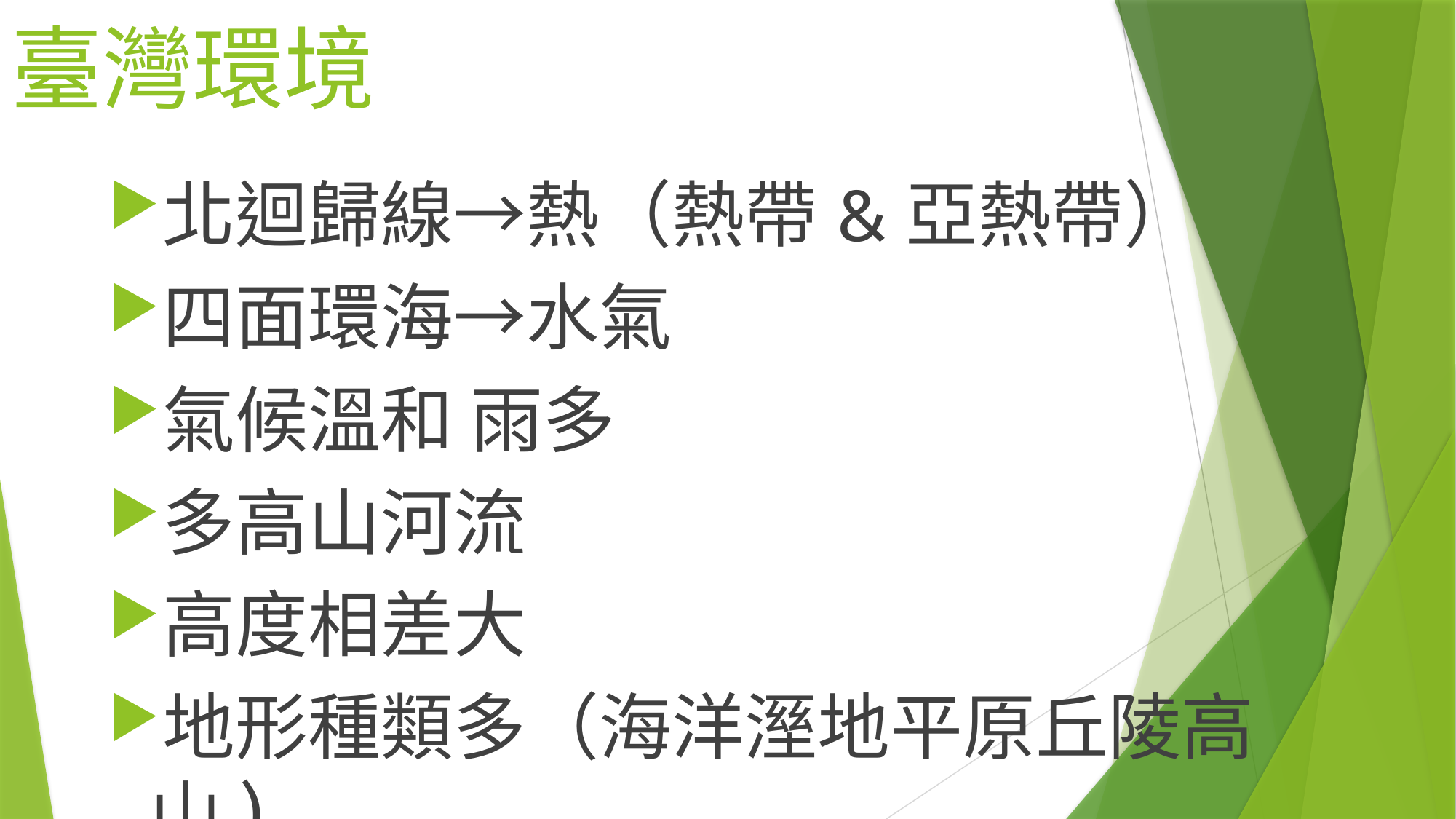

# 臺灣環境
北迴歸線→熱（熱帶&亞熱帶）
四面環海→水氣
氣候溫和 雨多
多高山河流
高度相差大
地形種類多（海洋溼地平原丘陵高山)